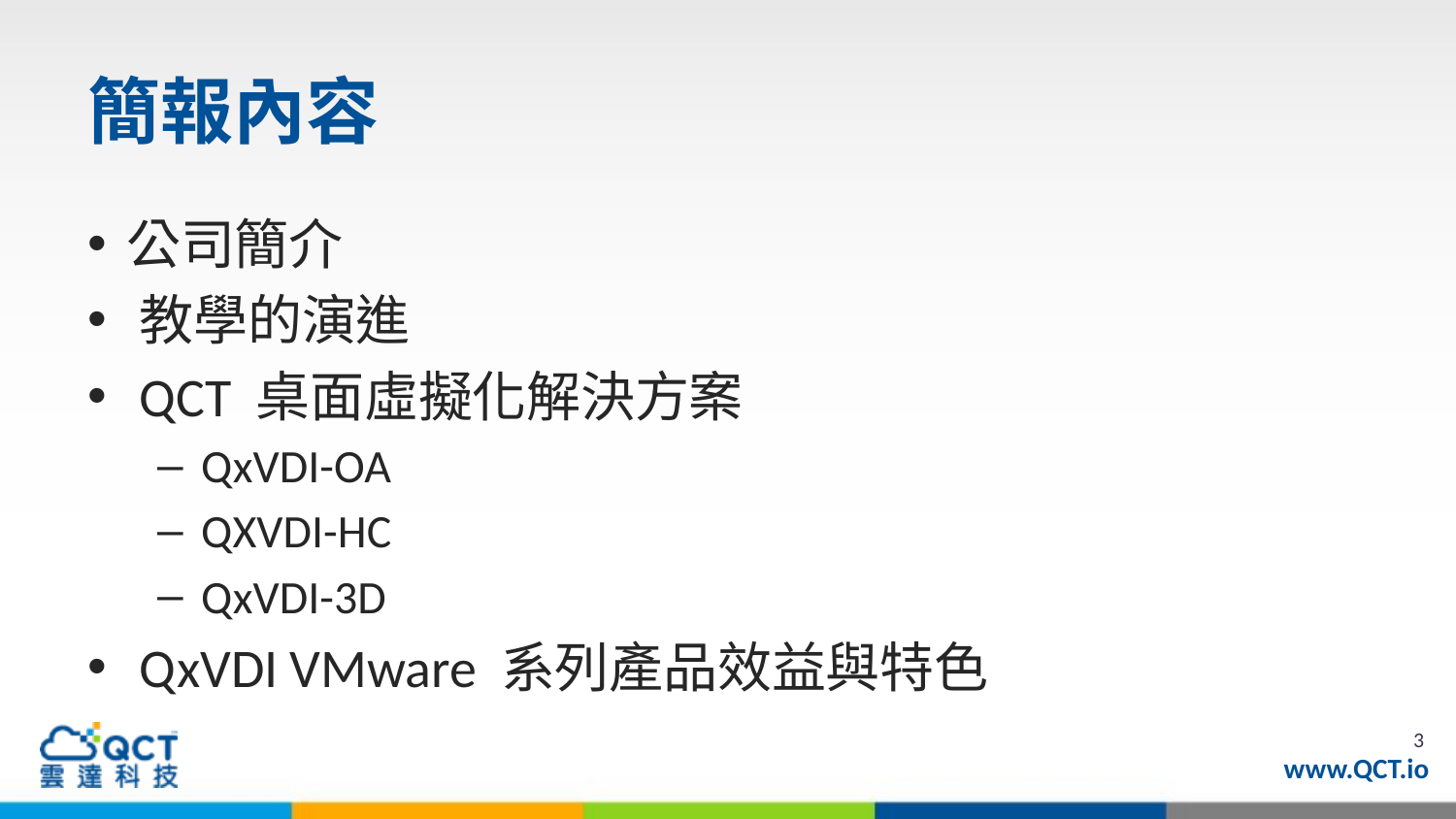

# 簡報內容
公司簡介
教學的演進
QCT 桌面虛擬化解決方案
QxVDI-OA
QXVDI-HC
QxVDI-3D
QxVDI VMware 系列產品效益與特色

3